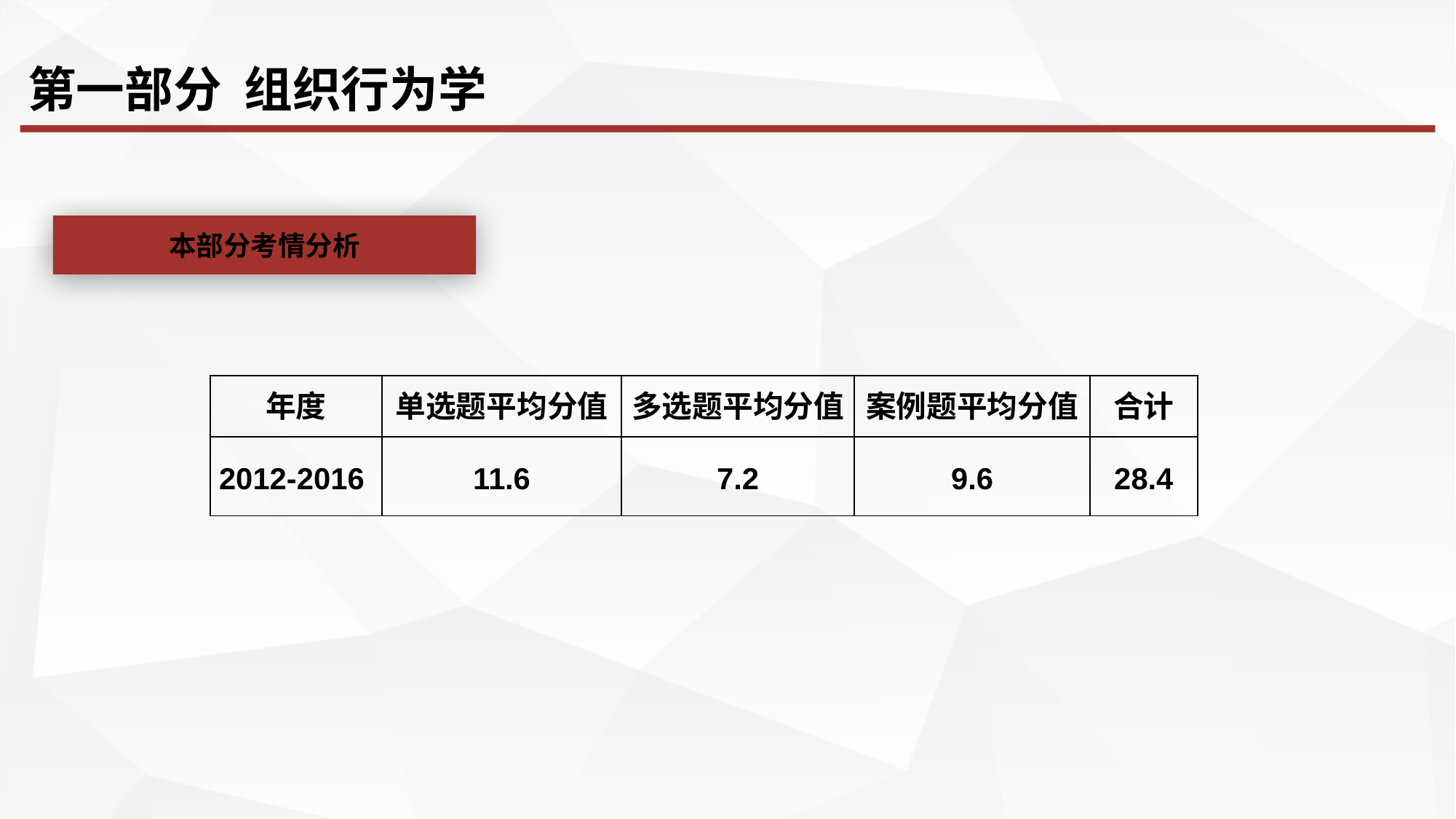

第一部分  组织行为学

本部分考情分析
| 年度 | 单选题平均分值 | 多选题平均分值 | 案例题平均分值 | 合计 |
| --- | --- | --- | --- | --- |
| 2012-2016 | 11.6 | 7.2 | 9.6 | 28.4 |